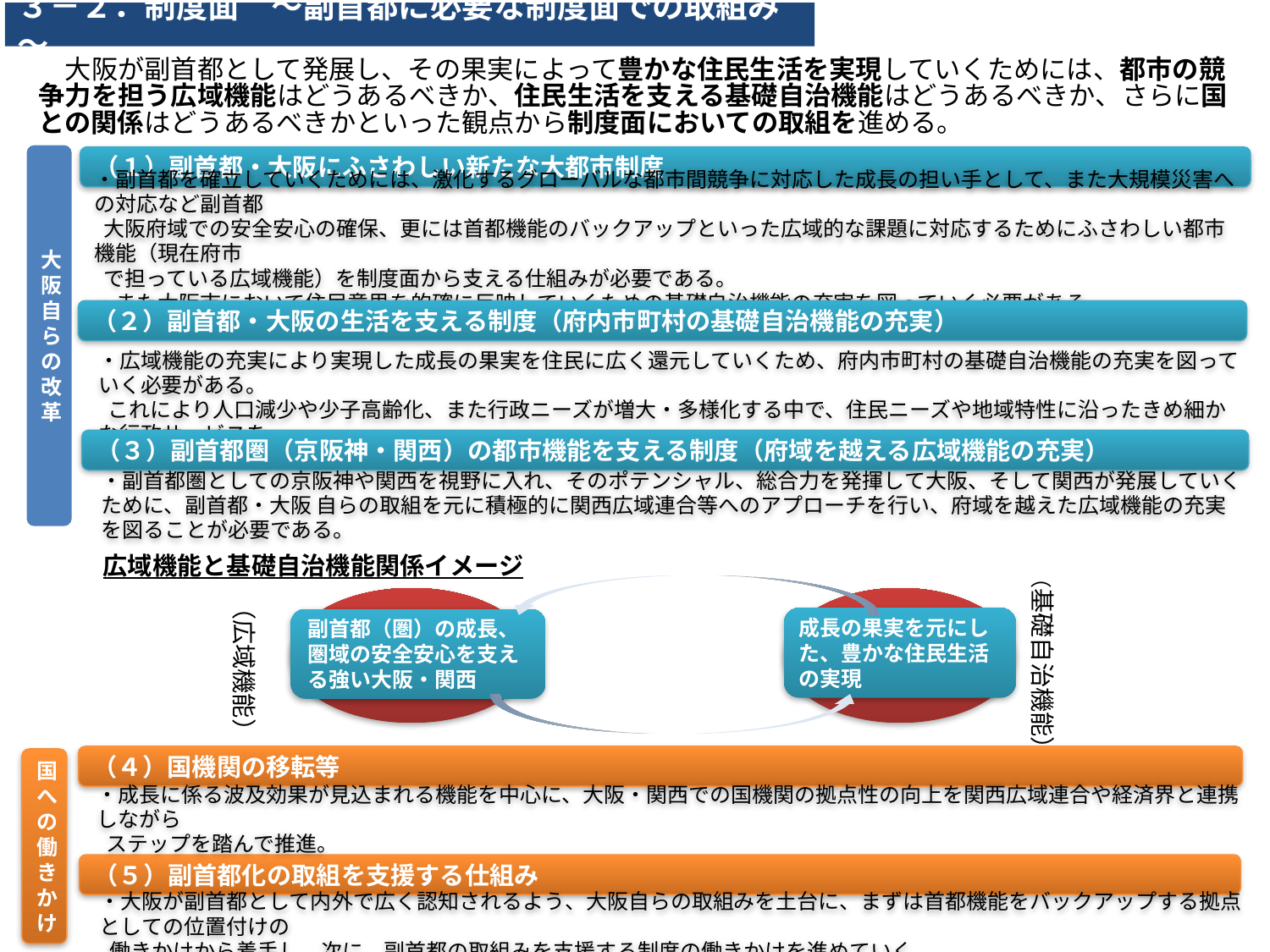

３－２．制度面　～副首都に必要な制度面での取組み～
　大阪が副首都として発展し、その果実によって豊かな住民生活を実現していくためには、都市の競争力を担う広域機能はどうあるべきか、住民生活を支える基礎自治機能はどうあるべきか、さらに国との関係はどうあるべきかといった観点から制度面においての取組を進める。
大阪自らの改革
（１）副首都・大阪にふさわしい新たな大都市制度
・副首都を確立していくためには、激化するグローバルな都市間競争に対応した成長の担い手として、また大規模災害への対応など副首都
 大阪府域での安全安心の確保、更には首都機能のバックアップといった広域的な課題に対応するためにふさわしい都市機能（現在府市
 で担っている広域機能）を制度面から支える仕組みが必要である。
・また大阪市において住民意思を的確に反映していくための基礎自治機能の充実を図っていく必要がある。
（２）副首都・大阪の生活を支える制度（府内市町村の基礎自治機能の充実）
・広域機能の充実により実現した成長の果実を住民に広く還元していくため、府内市町村の基礎自治機能の充実を図っていく必要がある。
 これにより人口減少や少子高齢化、また行政ニーズが増大・多様化する中で、住民ニーズや地域特性に沿ったきめ細かな行政サービスを
 展開していくべきである。

（３）副首都圏（京阪神・関西）の都市機能を支える制度（府域を越える広域機能の充実）
・副首都圏としての京阪神や関西を視野に入れ、そのポテンシャル、総合力を発揮して大阪、そして関西が発展していくために、副首都・大阪 自らの取組を元に積極的に関西広域連合等へのアプローチを行い、府域を越えた広域機能の充実を図ることが必要である。

広域機能と基礎自治機能関係イメージ
（基礎自治機能）
（広域機能）

成長の果実を元にした、豊かな住民生活の実現
副首都（圏）の成長、圏域の安全安心を支える強い大阪・関西
（４）国機関の移転等
国への働きかけ
・成長に係る波及効果が見込まれる機能を中心に、大阪・関西での国機関の拠点性の向上を関西広域連合や経済界と連携しながら
 ステップを踏んで推進。
（５）副首都化の取組を支援する仕組み
・大阪が副首都として内外で広く認知されるよう、大阪自らの取組みを土台に、まずは首都機能をバックアップする拠点としての位置付けの
 働きかけから着手し、次に、副首都の取組みを支援する制度の働きかけを進めていく。